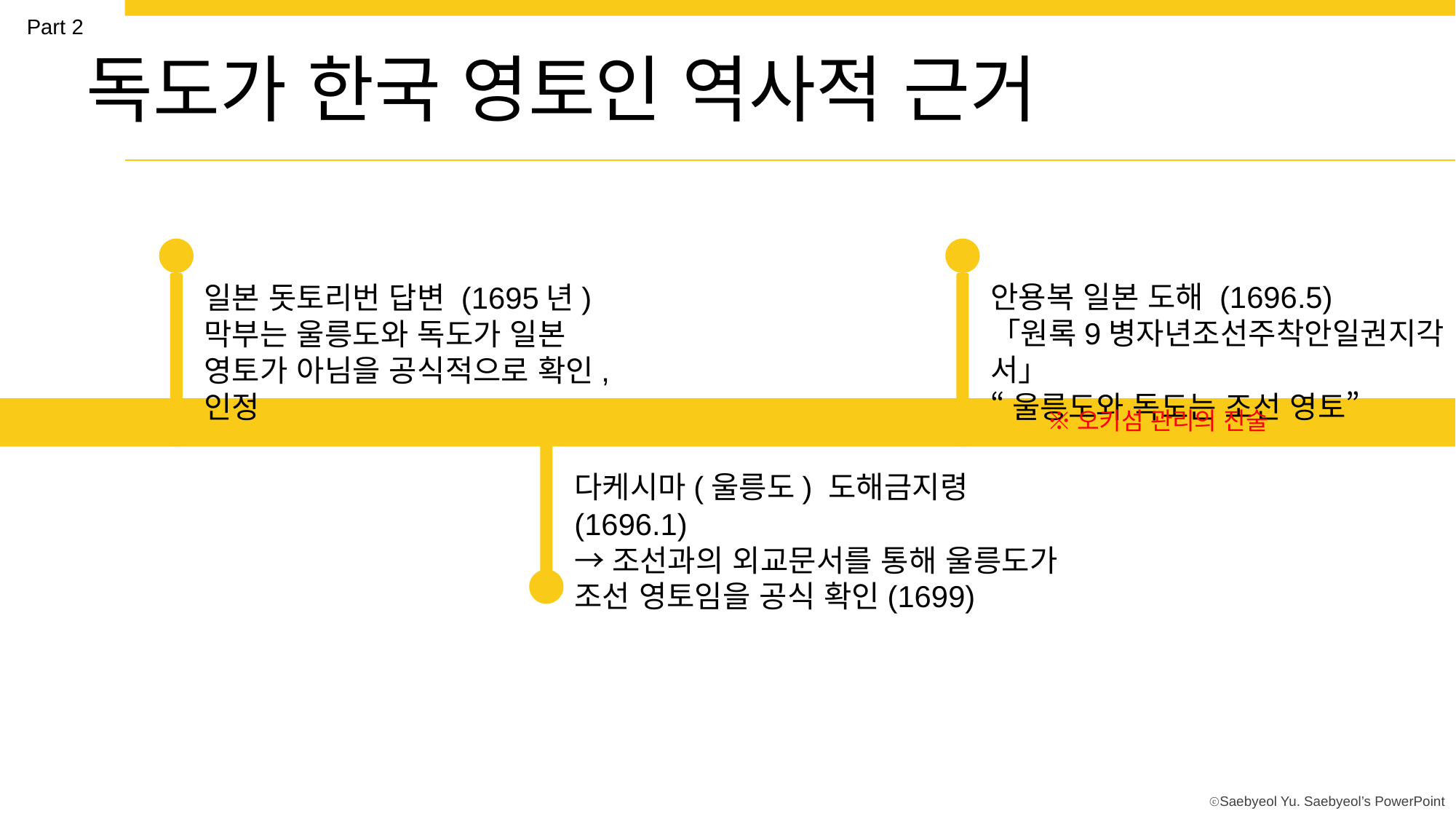

Part 2
독도가 한국 영토인 역사적 근거

안용복 일본 도해 (1696.5)
「원록9병자년조선주착안일권지각서」
“울릉도와 독도는 조선 영토”

일본 돗토리번 답변 (1695년)
막부는 울릉도와 독도가 일본 영토가 아님을 공식적으로 확인, 인정

※오키섬 관리의 진술
다케시마(울릉도) 도해금지령 (1696.1)
→조선과의 외교문서를 통해 울릉도가 조선 영토임을 공식 확인(1699)